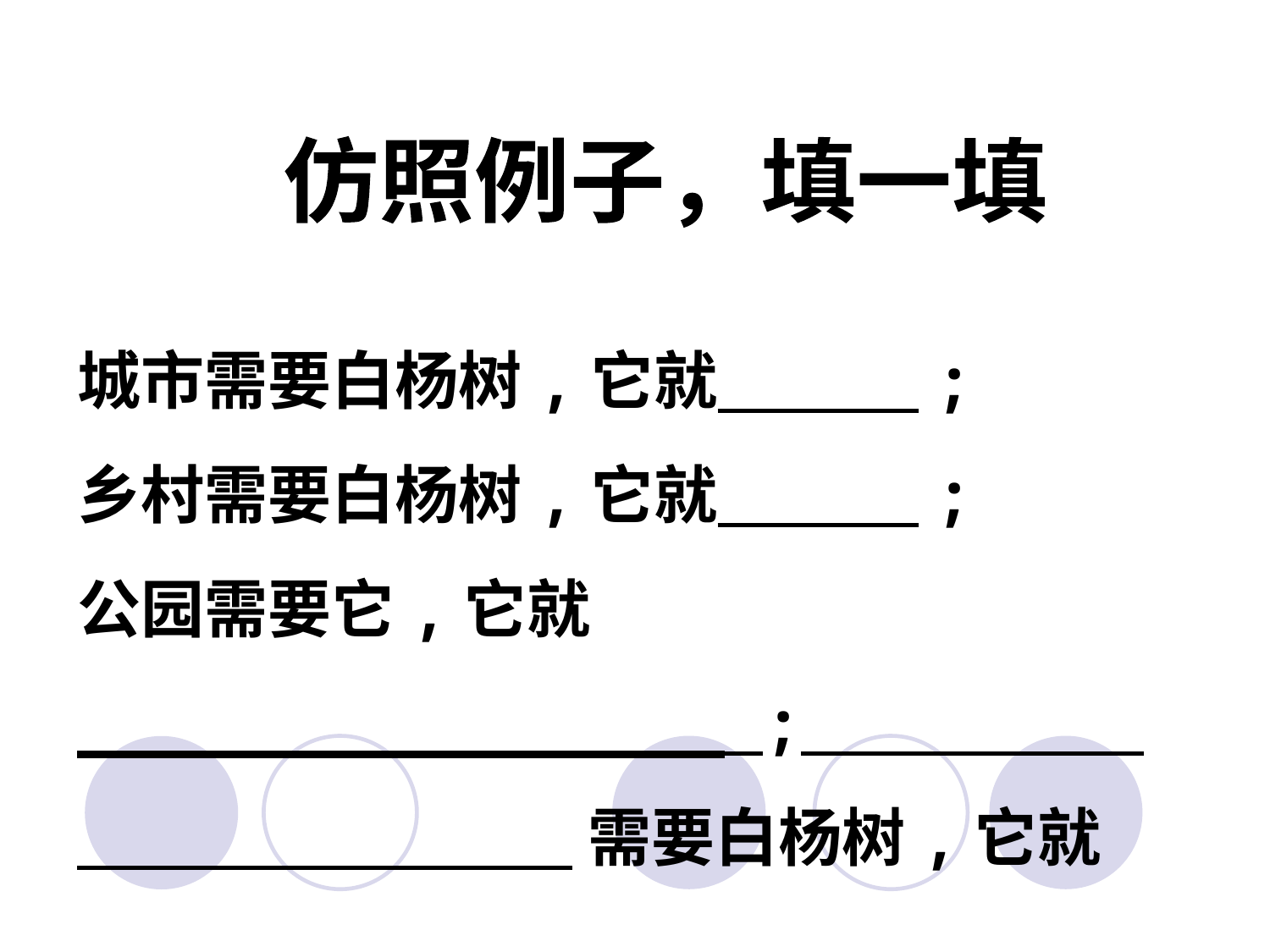

仿照例子，填一填
城市需要白杨树,它就              ;
乡村需要白杨树,它就              ;
公园需要它,它就_________________ ;                       需要白杨树,它就__________________。